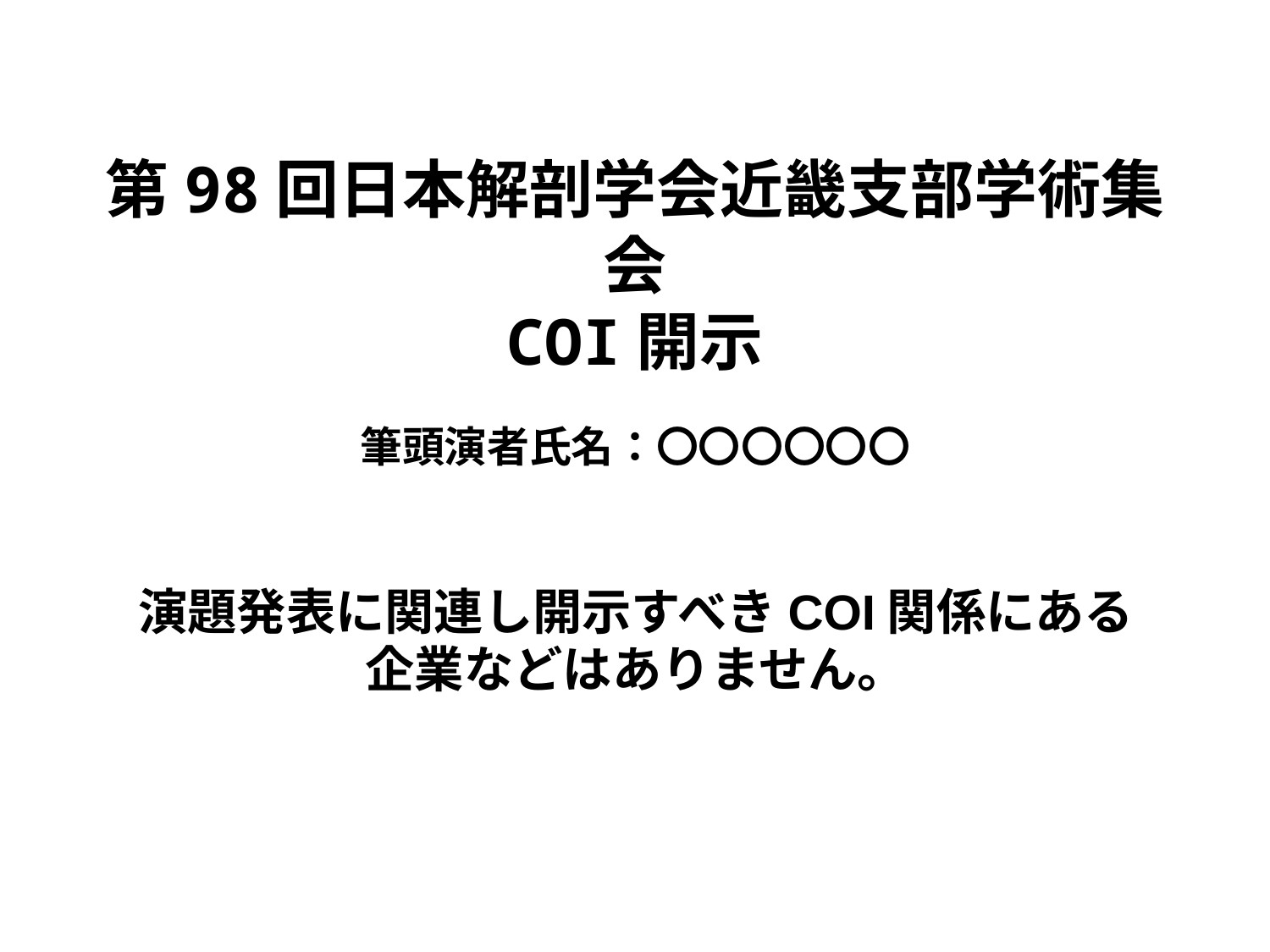

2019.11.16
第98回日本解剖学会近畿支部学術集会
COI開示
筆頭演者氏名：〇〇〇〇〇〇
演題発表に関連し開示すべきCOI関係にある
企業などはありません。